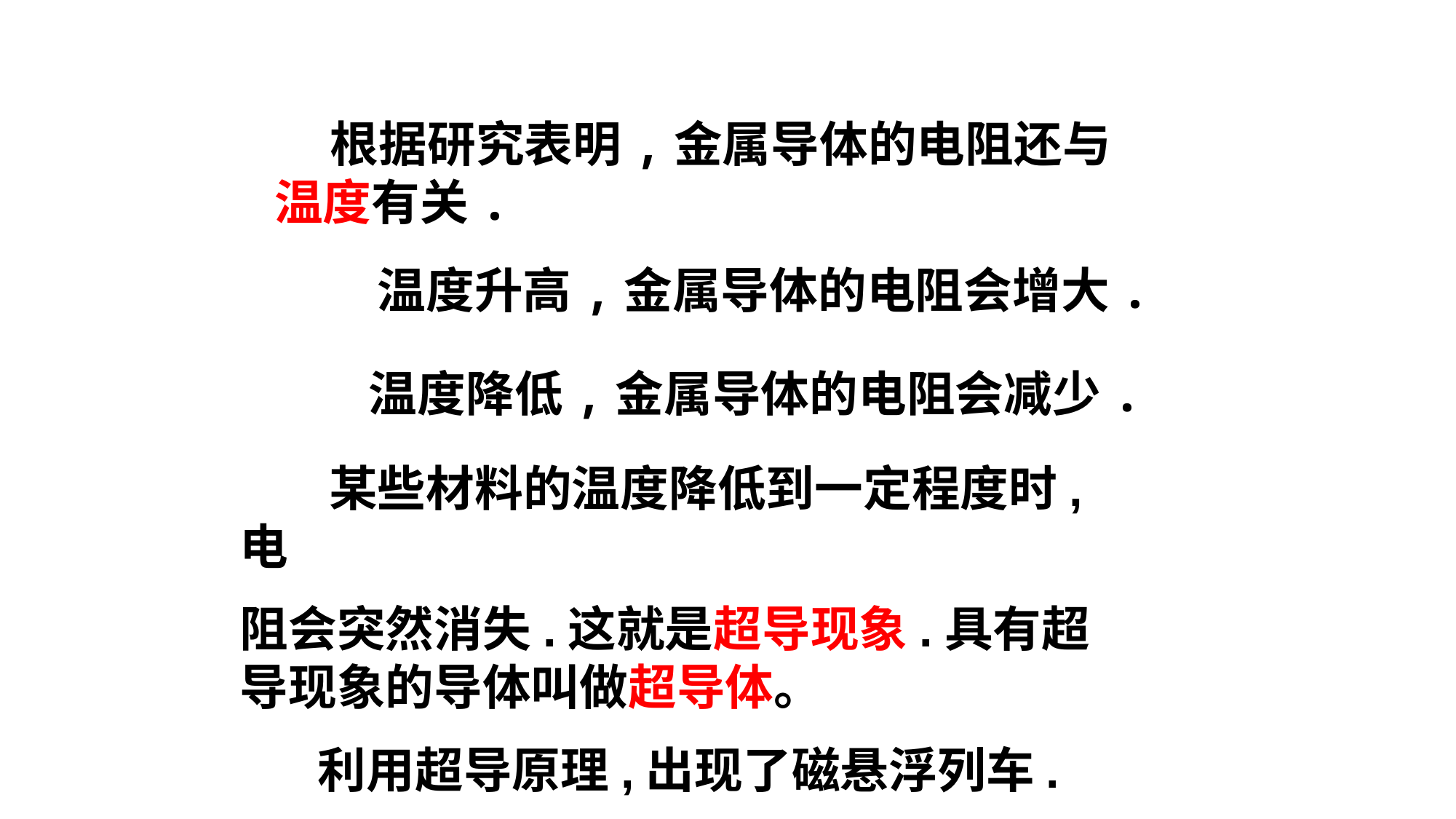

根据研究表明,金属导体的电阻还与温度有关.
温度升高,金属导体的电阻会增大.
温度降低,金属导体的电阻会减少.
       某些材料的温度降低到一定程度时,电
阻会突然消失.这就是超导现象.具有超导现象的导体叫做超导体。
      利用超导原理,出现了磁悬浮列车.